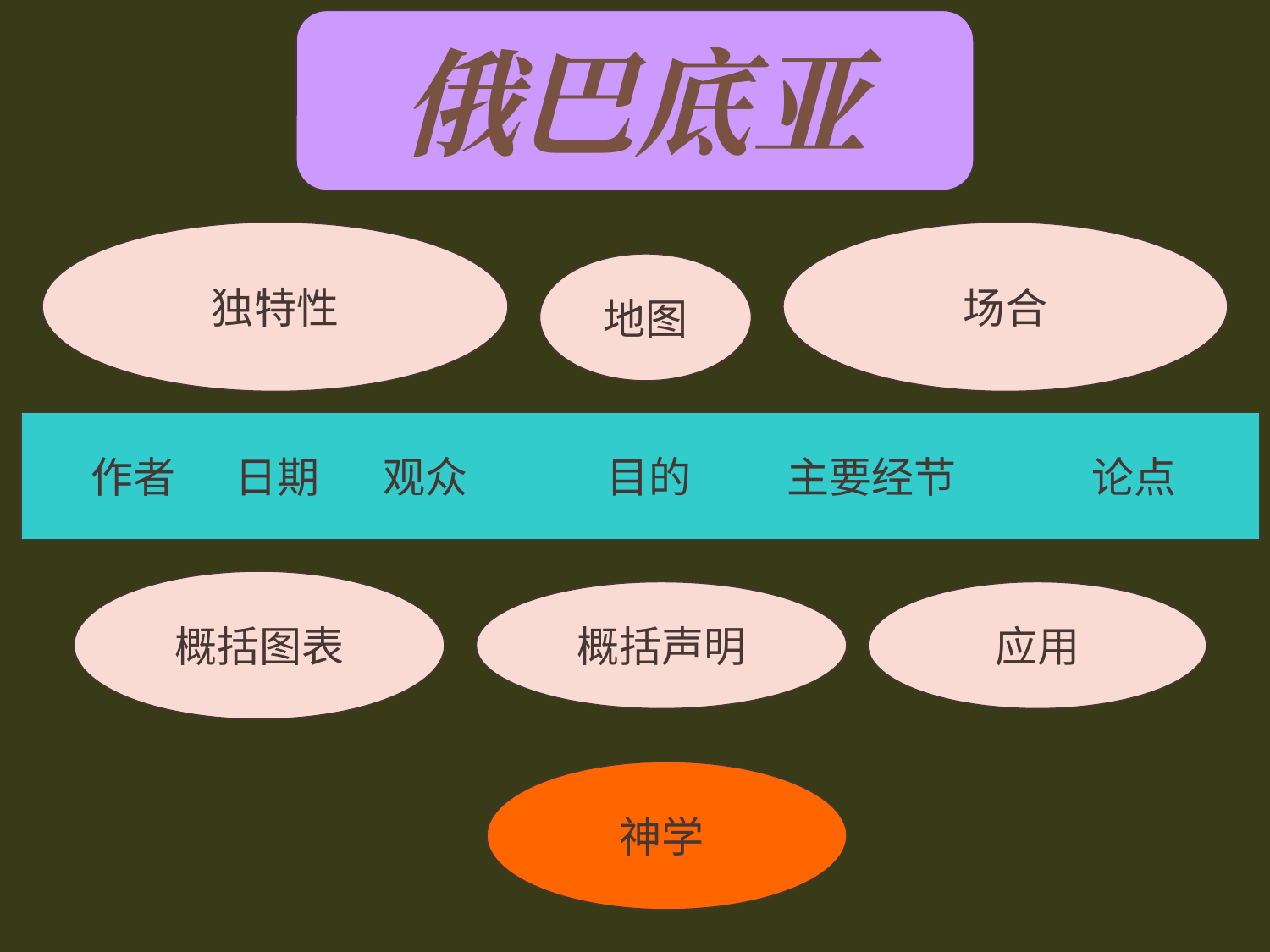

俄巴底亚
独特性
场合
地图

作者
日期
观众
目的
主要经节
论点
概括图表
概括声明
应用
神学